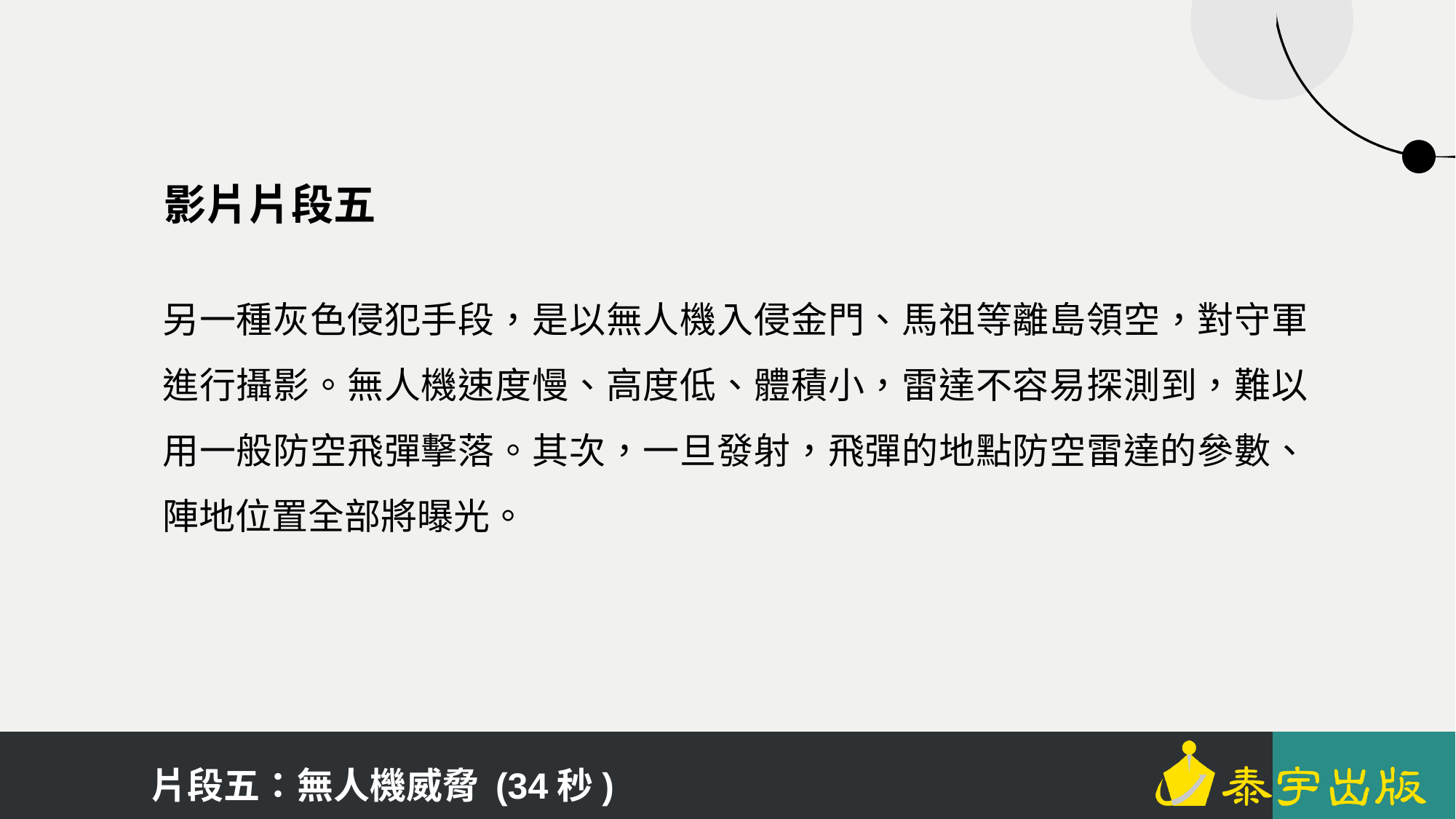

影片片段五
另一種灰色侵犯手段，是以無人機入侵金門、馬祖等離島領空，對守軍進行攝影。無人機速度慢、高度低、體積小，雷達不容易探測到，難以用一般防空飛彈擊落。其次，一旦發射，飛彈的地點防空雷達的參數、陣地位置全部將曝光。
片段五：無人機威脅 (34秒)